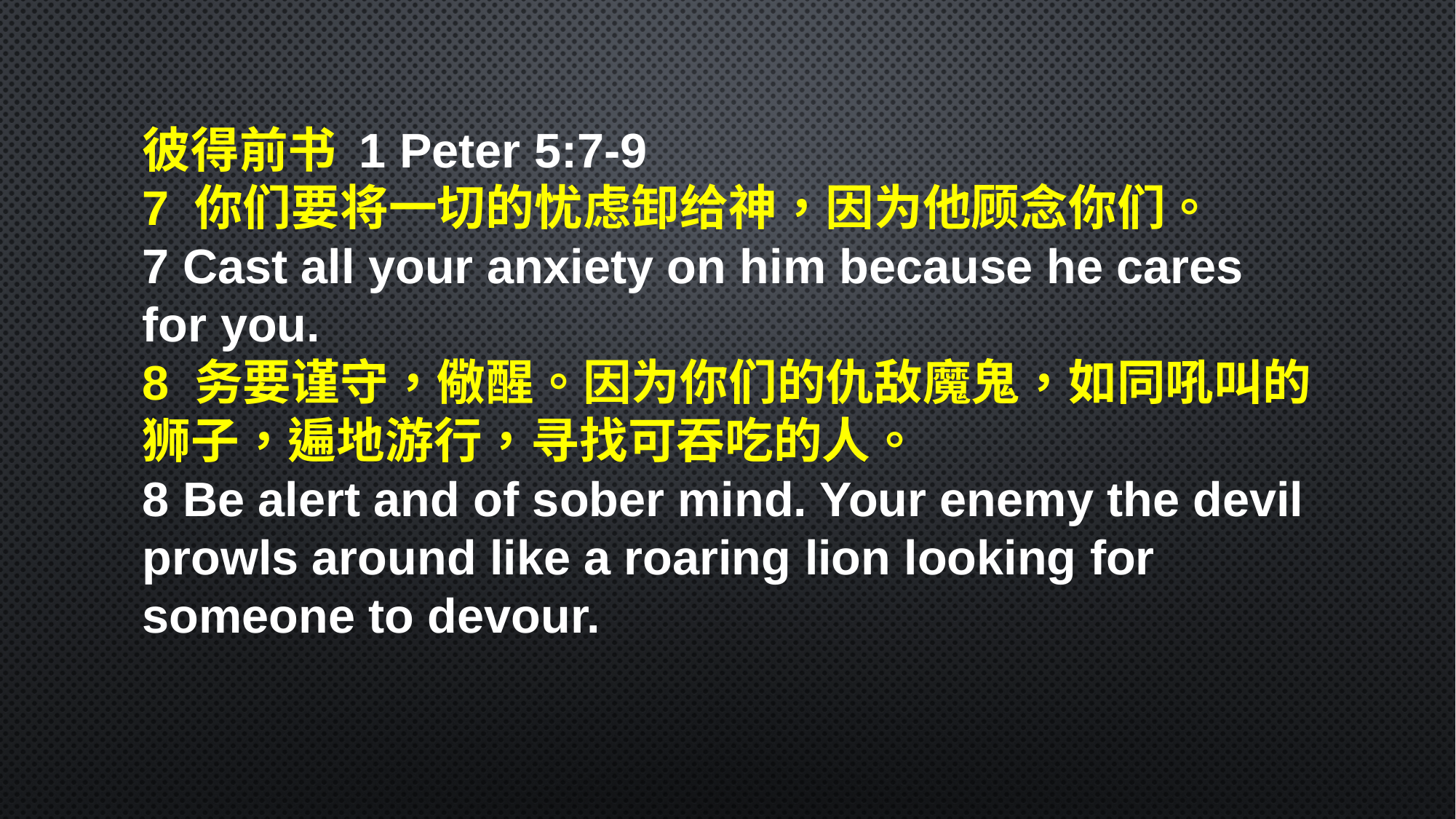

彼得前书 1 Peter 5:7-9
7 你们要将一切的忧虑卸给神，因为他顾念你们。
7 Cast all your anxiety on him because he cares for you.
8 务要谨守，儆醒。因为你们的仇敌魔鬼，如同吼叫的狮子，遍地游行，寻找可吞吃的人。
8 Be alert and of sober mind. Your enemy the devil prowls around like a roaring lion looking for someone to devour.